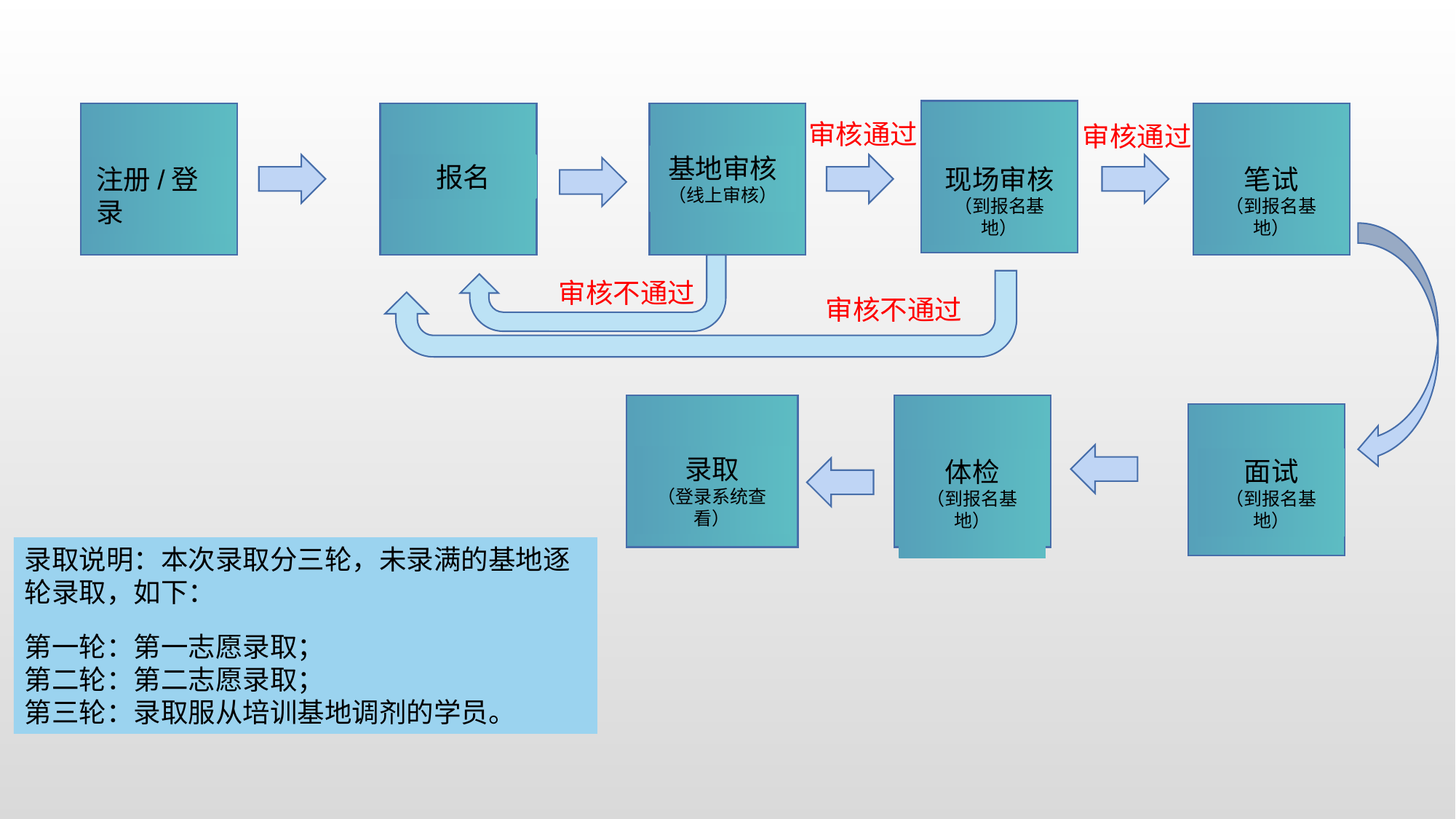

审核通过
审核通过
基地审核
（线上审核）

报名

注册/登录
现场审核
（到报名基地）
笔试
（到报名基地）

审核不通过
审核不通过

录取
（登录系统查看）
面试
（到报名基地）
体检
（到报名基地）

录取说明：本次录取分三轮，未录满的基地逐轮录取，如下：
第一轮：第一志愿录取；
第二轮：第二志愿录取；
第三轮：录取服从培训基地调剂的学员。